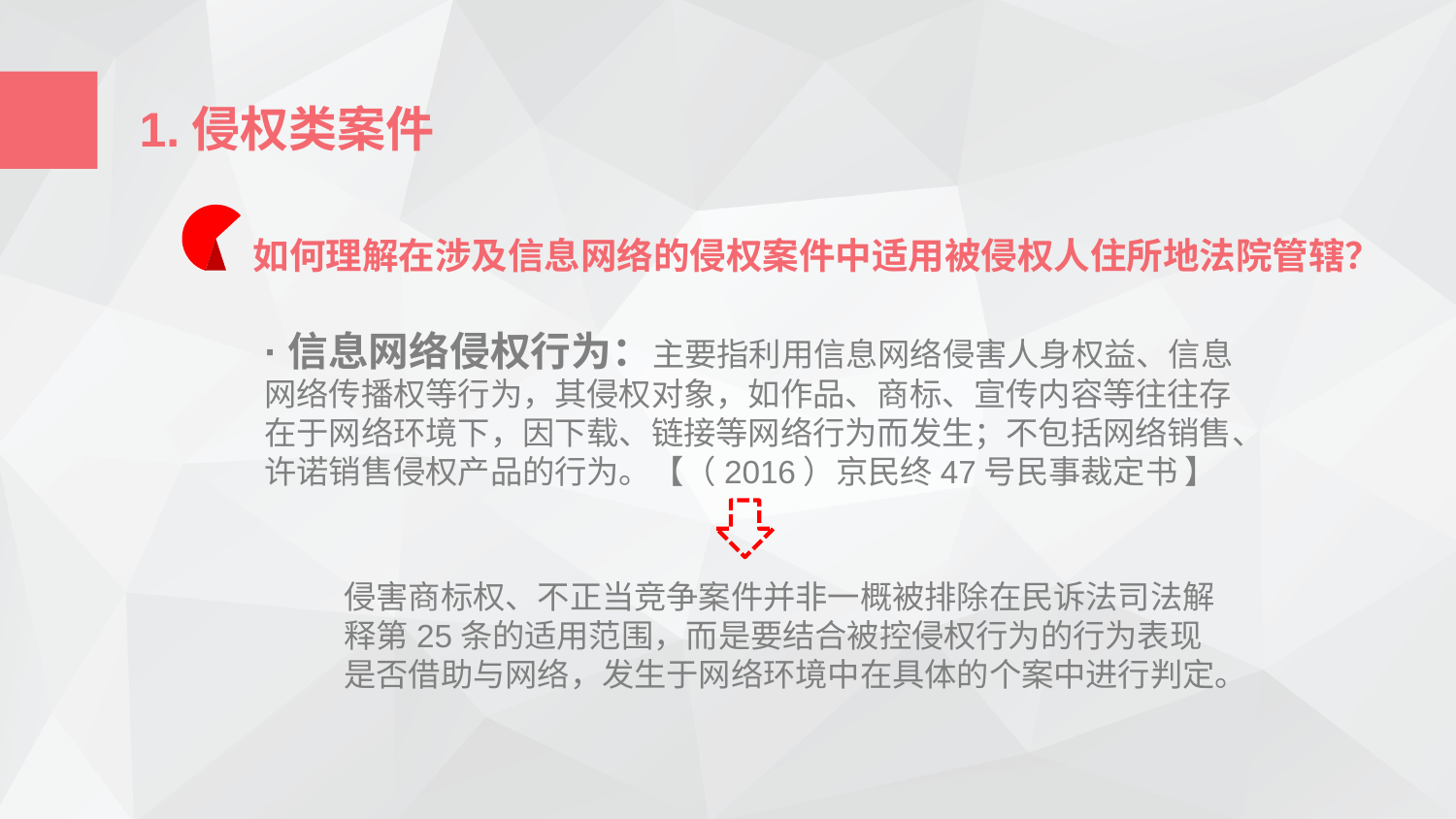

1.侵权类案件

如何理解在涉及信息网络的侵权案件中适用被侵权人住所地法院管辖？
·信息网络侵权行为：主要指利用信息网络侵害人身权益、信息网络传播权等行为，其侵权对象，如作品、商标、宣传内容等往往存在于网络环境下，因下载、链接等网络行为而发生；不包括网络销售、许诺销售侵权产品的行为。【（2016）京民终47号民事裁定书 】

侵害商标权、不正当竞争案件并非一概被排除在民诉法司法解释第25条的适用范围，而是要结合被控侵权行为的行为表现是否借助与网络，发生于网络环境中在具体的个案中进行判定。